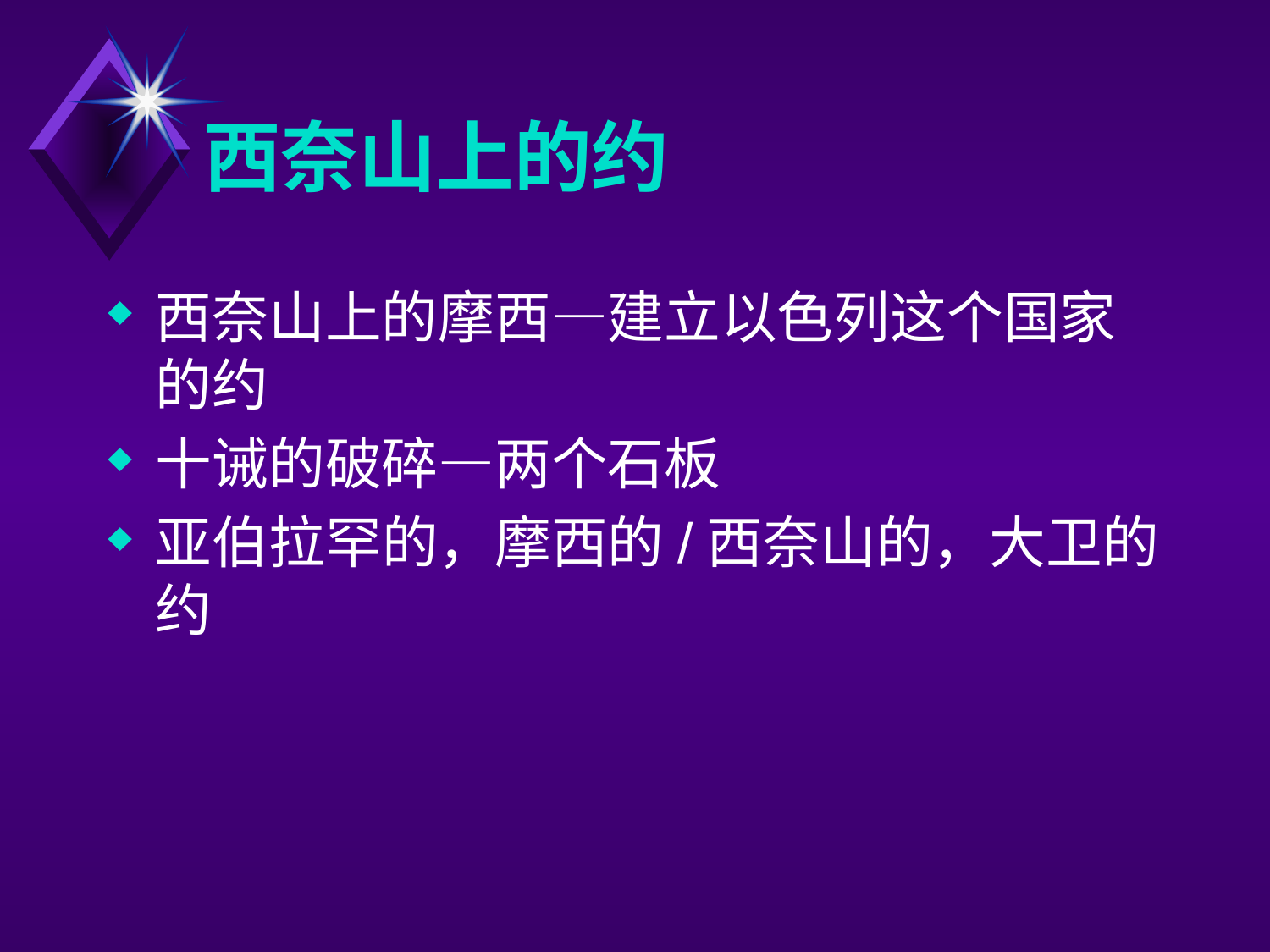

# 西奈山上的约
西奈山上的摩西—建立以色列这个国家的约
十诫的破碎—两个石板
亚伯拉罕的，摩西的/西奈山的，大卫的约